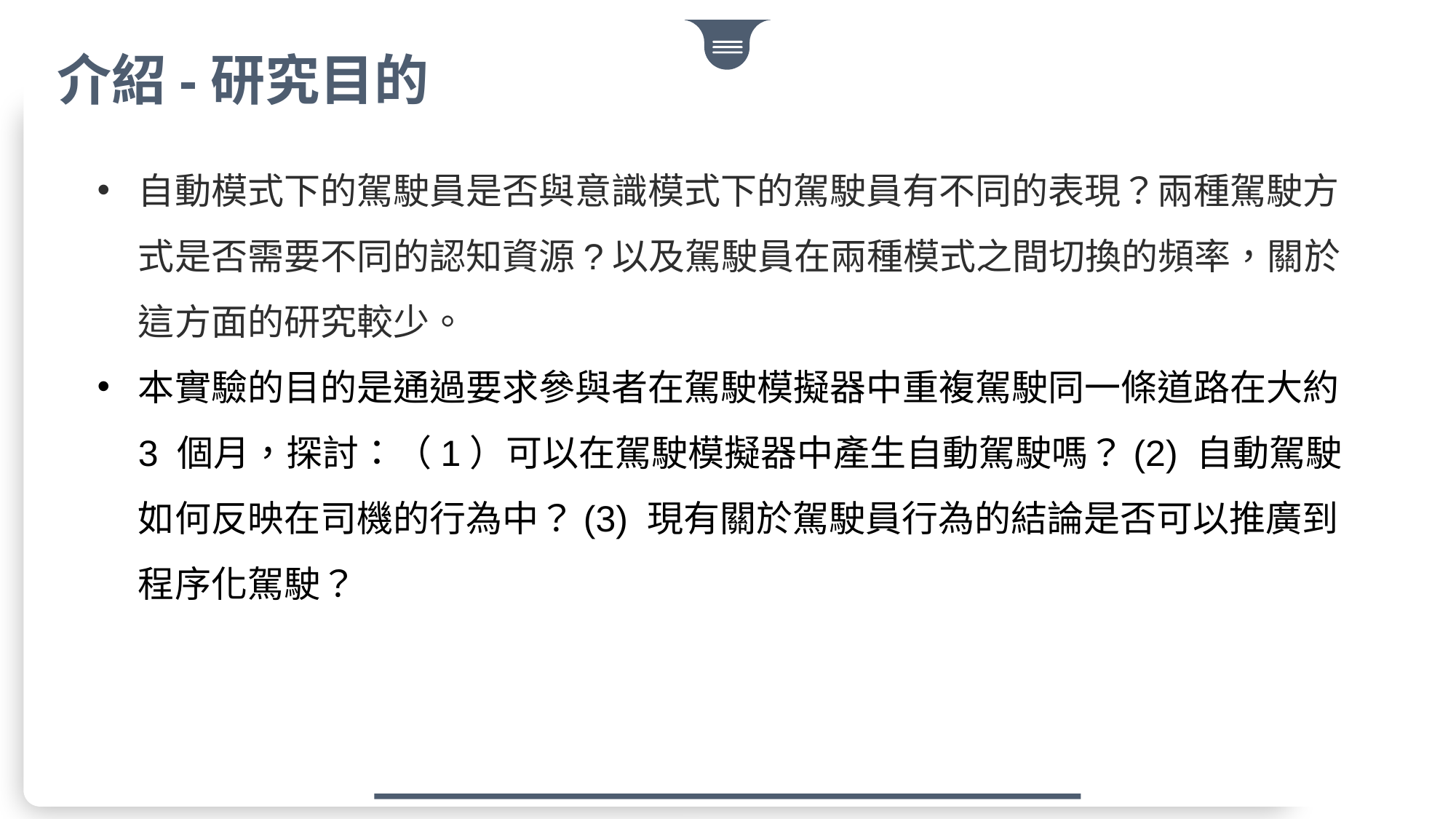

介紹-研究目的

自動模式下的駕駛員是否與意識模式下的駕駛員有不同的表現？兩種駕駛方式是否需要不同的認知資源?以及駕駛員在兩種模式之間切換的頻率，關於這方面的研究較少。
本實驗的目的是通過要求參與者在駕駛模擬器中重複駕駛同一條道路在大約 3 個月，探討：（1）可以在駕駛模擬器中產生自動駕駛嗎？(2) 自動駕駛如何反映在司機的行為中？(3) 現有關於駕駛員行為的結論是否可以推廣到程序化駕駛？
A
B